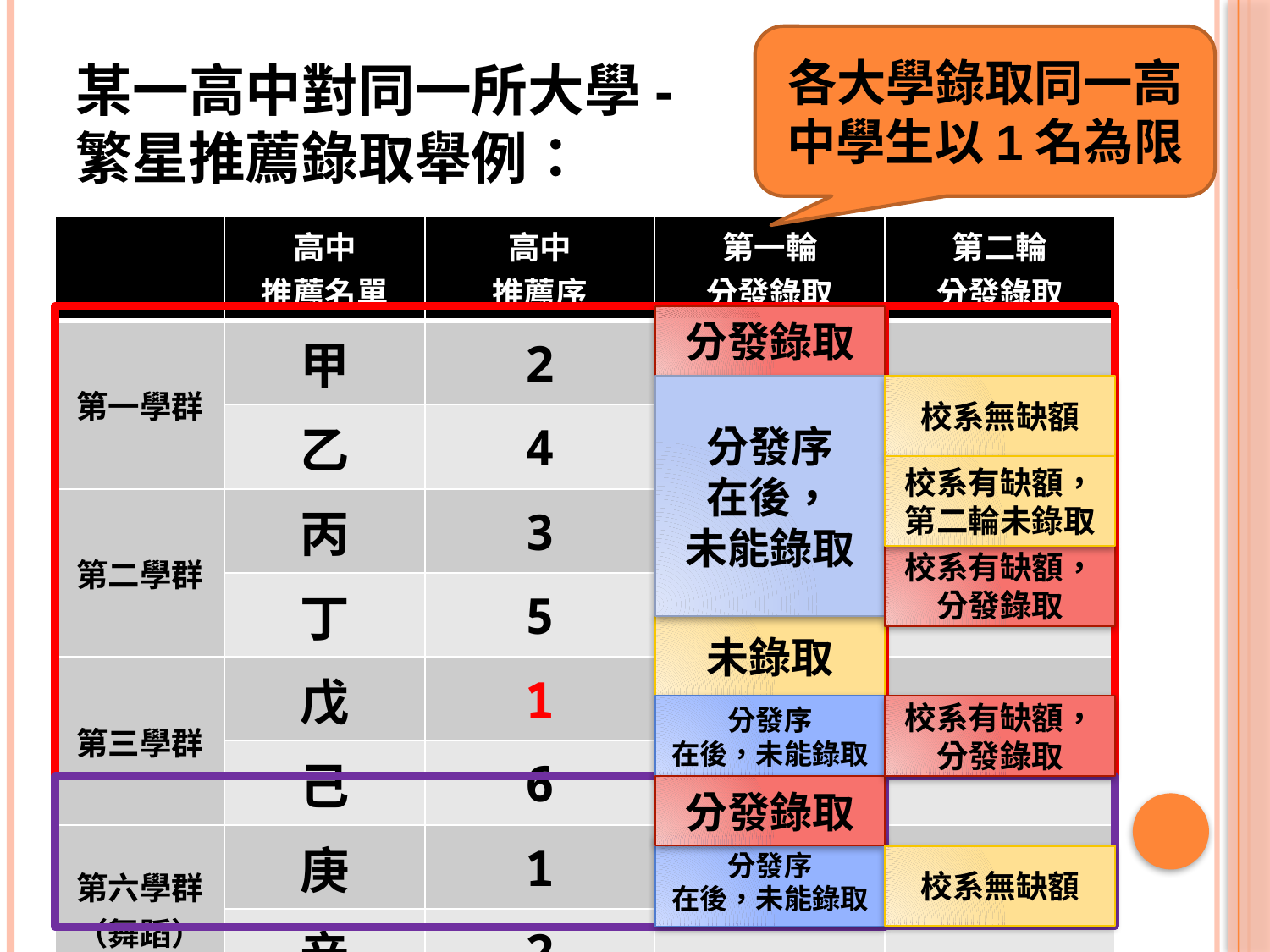

各大學錄取同一高中學生以1名為限
# 某一高中對同一所大學- 繁星推薦錄取舉例：
|  | 高中 推薦名單 | 高中 推薦序 | 第一輪 分發錄取 | 第二輪 分發錄取 |
| --- | --- | --- | --- | --- |
| 第一學群 | 甲 | 2 |  |  |
|  | 乙 | 4 |  |  |
| 第二學群 | 丙 | 3 |  |  |
|  | 丁 | 5 |  |  |
| 第三學群 | 戊 | 1 |  |  |
|  | 己 | 6 |  |  |
| 第六學群（舞蹈） | 庚 | 1 |  |  |
|  | 辛 | 2 |  |  |

分發錄取

分發序
在後，
未能錄取
分發序
在後，未能錄取
分發序
在後，未能錄取
校系無缺額
校系有缺額，第二輪未錄取
校系有缺額，分發錄取
未錄取
校系有缺額，分發錄取

分發錄取

校系無缺額